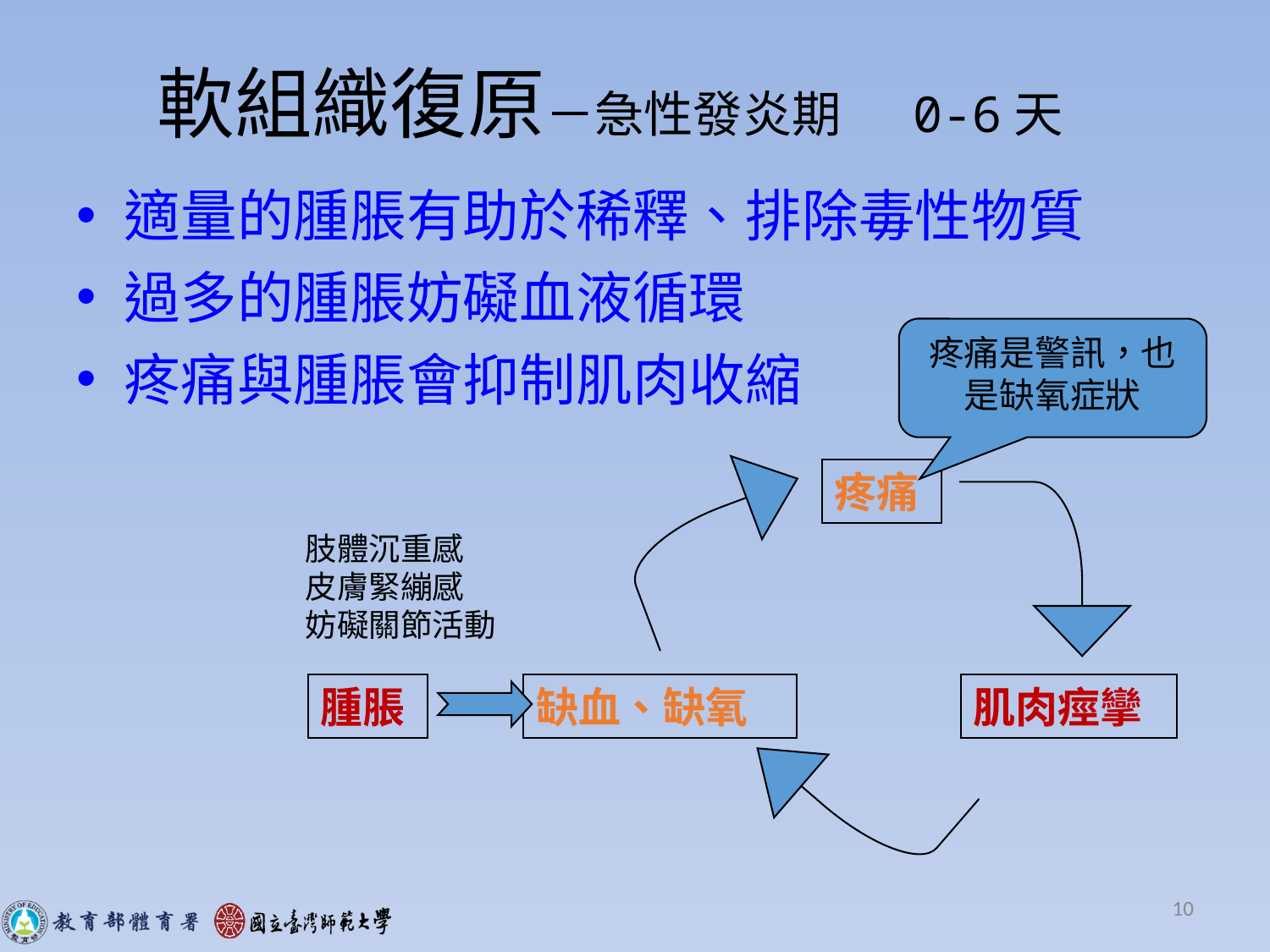

10
# 軟組織復原－急性發炎期　 0-6天
適量的腫脹有助於稀釋、排除毒性物質
過多的腫脹妨礙血液循環
疼痛與腫脹會抑制肌肉收縮
疼痛是警訊，也是缺氧症狀
疼痛

腫脹
缺血、缺氧
肌肉痙攣

肢體沉重感
皮膚緊繃感
妨礙關節活動